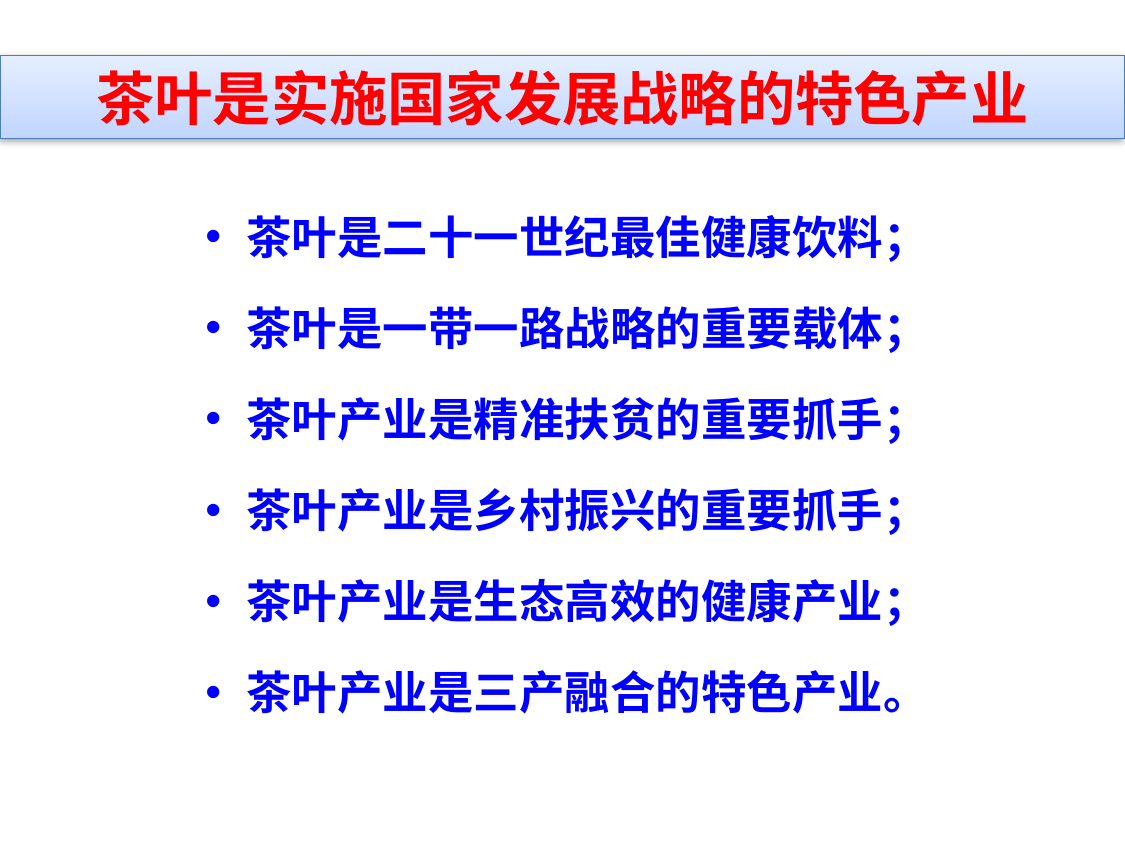

# 茶叶是实施国家发展战略的特色产业
茶叶是二十一世纪最佳健康饮料；
茶叶是一带一路战略的重要载体；
茶叶产业是精准扶贫的重要抓手；
茶叶产业是乡村振兴的重要抓手；
茶叶产业是生态高效的健康产业；
茶叶产业是三产融合的特色产业。